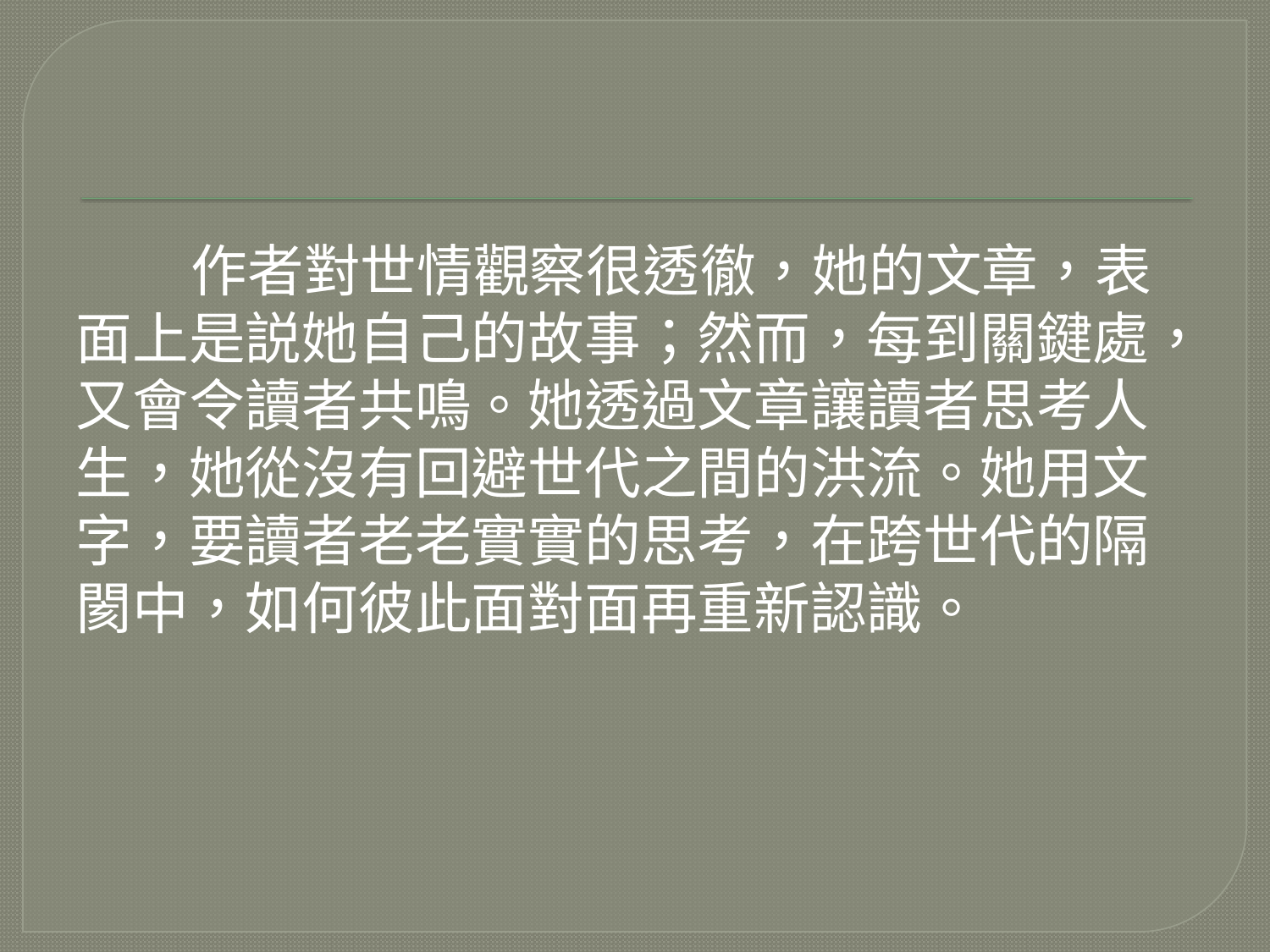

#
        作者對世情觀察很透徹，她的文章，表面上是説她自己的故事；然而，每到關鍵處，又會令讀者共鳴。她透過文章讓讀者思考人生，她從沒有回避世代之間的洪流。她用文字，要讀者老老實實的思考，在跨世代的隔閡中，如何彼此面對面再重新認識。